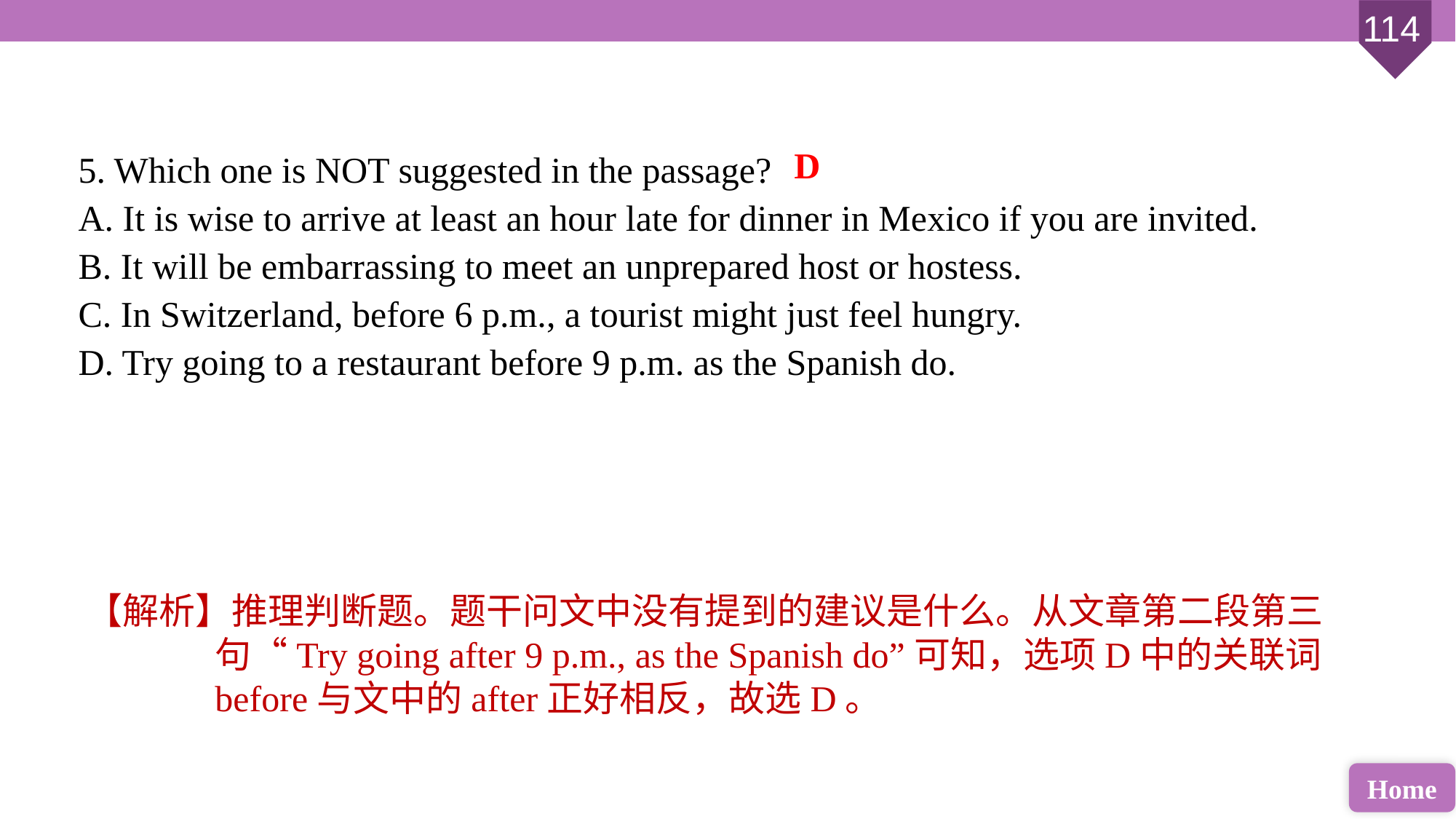

5. Which one is NOT suggested in the passage?
A. It is wise to arrive at least an hour late for dinner in Mexico if you are invited.
B. It will be embarrassing to meet an unprepared host or hostess.
C. In Switzerland, before 6 p.m., a tourist might just feel hungry.
D. Try going to a restaurant before 9 p.m. as the Spanish do.
D
【解析】推理判断题。题干问文中没有提到的建议是什么。从文章第二段第三句“Try going after 9 p.m., as the Spanish do”可知，选项D中的关联词before与文中的after正好相反，故选D。